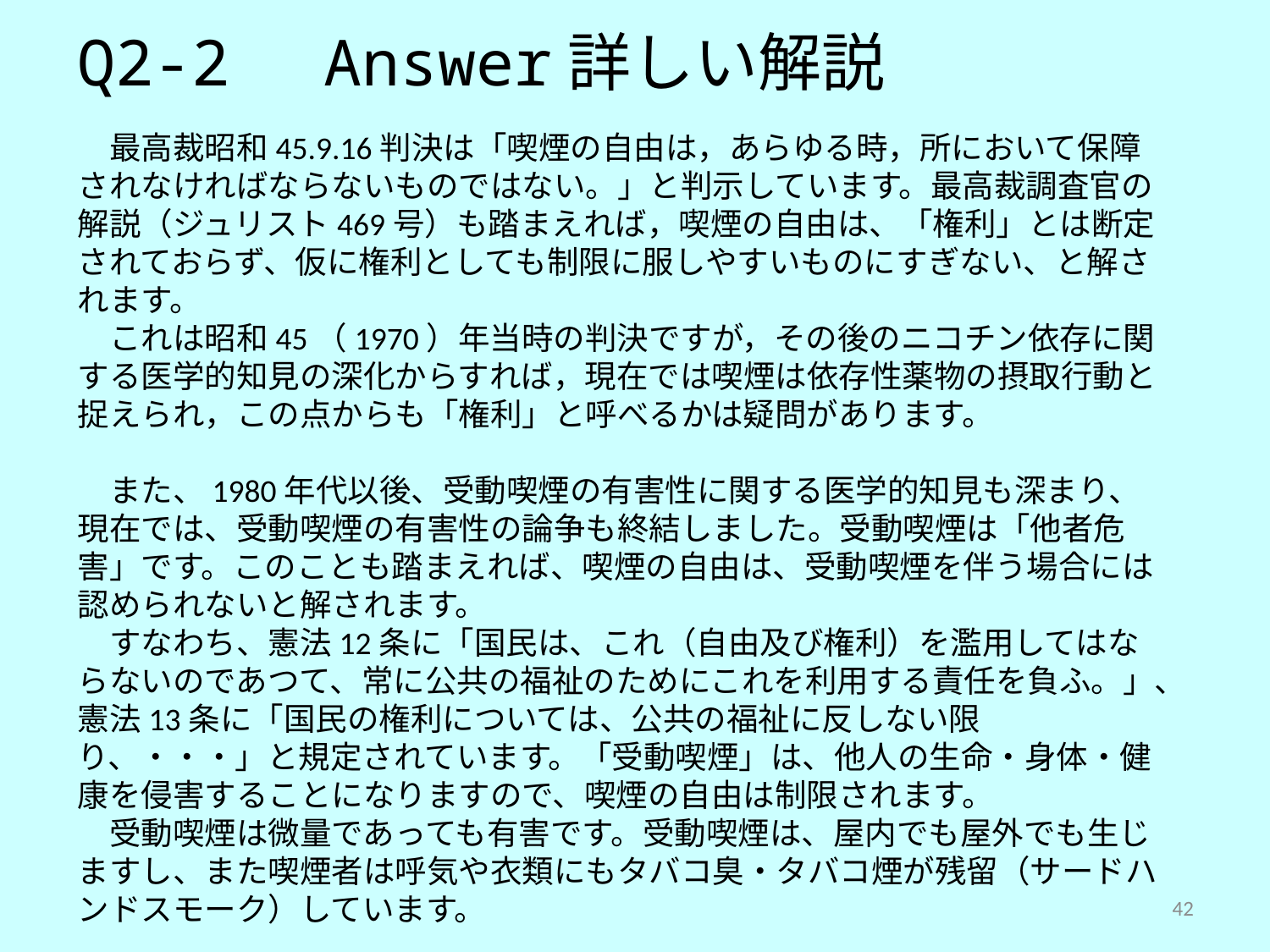

Q2-2　Answer詳しい解説

　最高裁昭和45.9.16判決は「喫煙の自由は，あらゆる時，所において保障されなければならないものではない。」と判示しています。最高裁調査官の解説（ジュリスト469号）も踏まえれば，喫煙の自由は、「権利」とは断定されておらず、仮に権利としても制限に服しやすいものにすぎない、と解されます。
　これは昭和45（1970）年当時の判決ですが，その後のニコチン依存に関する医学的知見の深化からすれば，現在では喫煙は依存性薬物の摂取行動と捉えられ，この点からも「権利」と呼べるかは疑問があります。

　また、1980年代以後、受動喫煙の有害性に関する医学的知見も深まり、現在では、受動喫煙の有害性の論争も終結しました。受動喫煙は「他者危害」です。このことも踏まえれば、喫煙の自由は、受動喫煙を伴う場合には認められないと解されます。
　すなわち、憲法12条に「国民は、これ（自由及び権利）を濫用してはならないのであつて、常に公共の福祉のためにこれを利用する責任を負ふ。」、憲法13条に「国民の権利については、公共の福祉に反しない限り、・・・」と規定されています。「受動喫煙」は、他人の生命・身体・健康を侵害することになりますので、喫煙の自由は制限されます。
　受動喫煙は微量であっても有害です。受動喫煙は、屋内でも屋外でも生じますし、また喫煙者は呼気や衣類にもタバコ臭・タバコ煙が残留（サードハンドスモーク）しています。

42